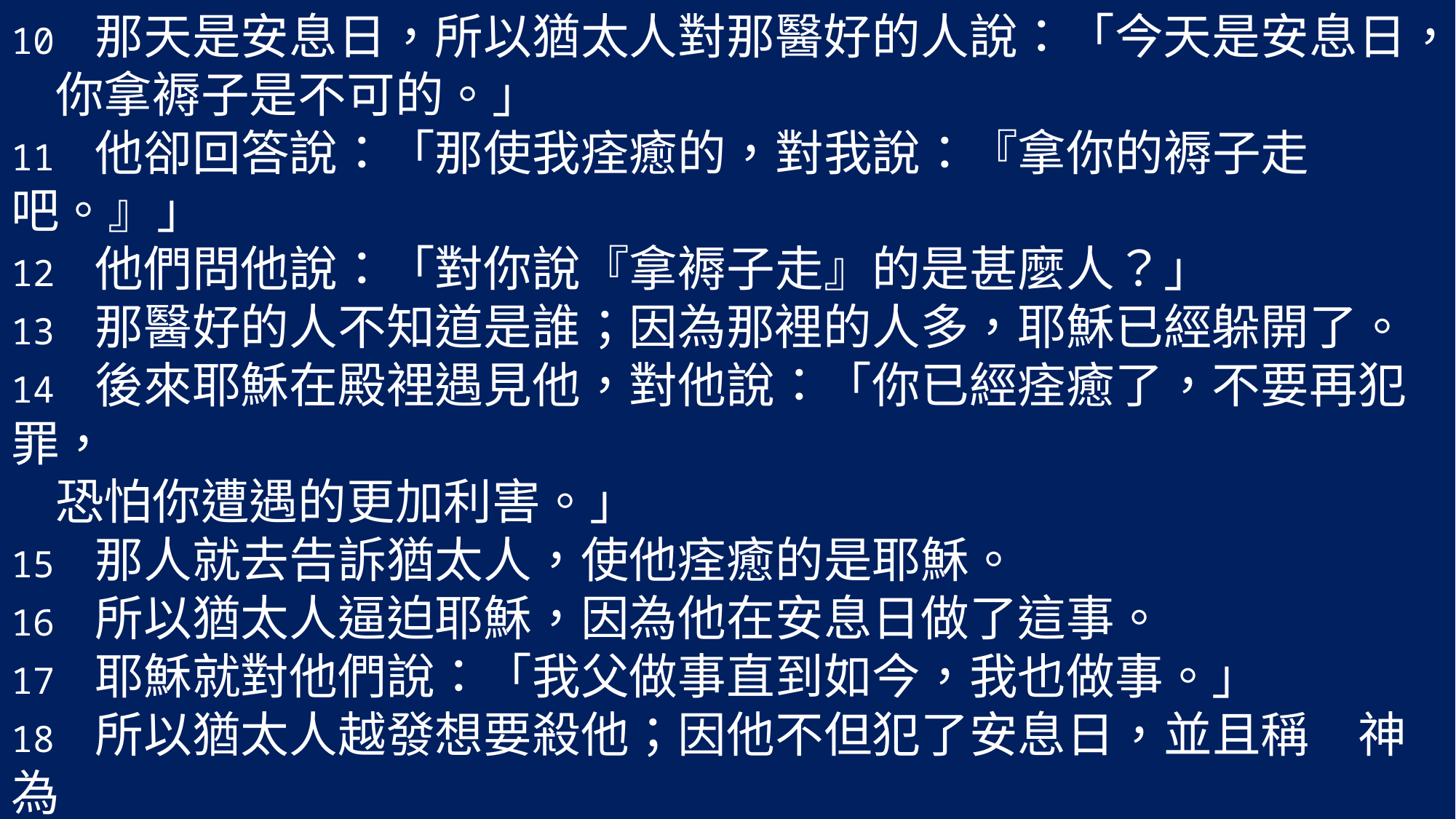

10 那天是安息日，所以猶太人對那醫好的人說：「今天是安息日，
   你拿褥子是不可的。」
11 他卻回答說：「那使我痊癒的，對我說：『拿你的褥子走吧。』」
12 他們問他說：「對你說『拿褥子走』的是甚麼人？」
13 那醫好的人不知道是誰；因為那裡的人多，耶穌已經躲開了。
14 後來耶穌在殿裡遇見他，對他說：「你已經痊癒了，不要再犯罪，
   恐怕你遭遇的更加利害。」
15 那人就去告訴猶太人，使他痊癒的是耶穌。
16 所以猶太人逼迫耶穌，因為他在安息日做了這事。
17 耶穌就對他們說：「我父做事直到如今，我也做事。」
18 所以猶太人越發想要殺他；因他不但犯了安息日，並且稱　神為
   他的父，將自己和　神當作平等。